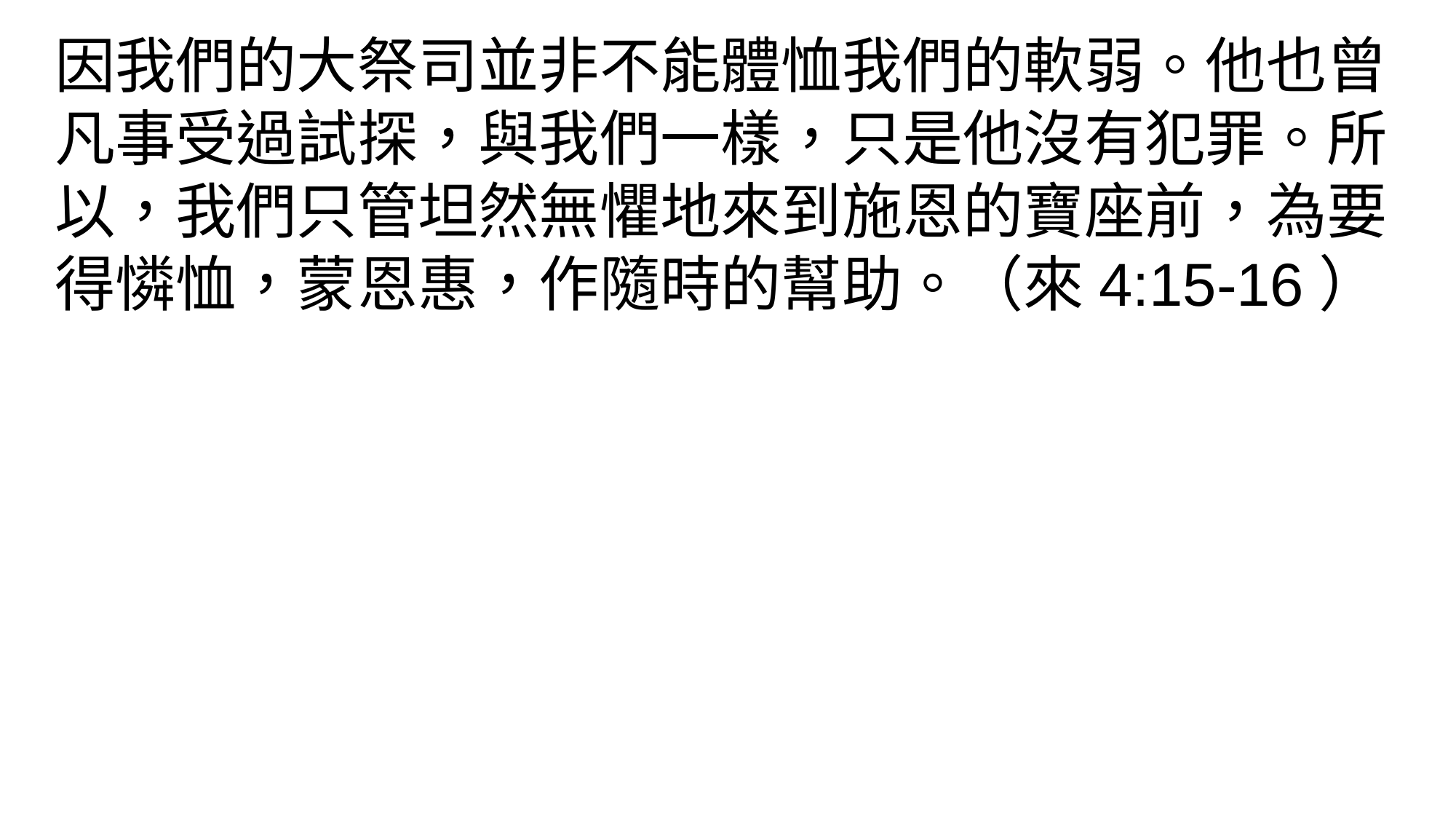

因我們的大祭司並非不能體恤我們的軟弱。他也曾凡事受過試探，與我們一樣，只是他沒有犯罪。所以，我們只管坦然無懼地來到施恩的寶座前，為要得憐恤，蒙恩惠，作隨時的幫助。（來4:15-16）